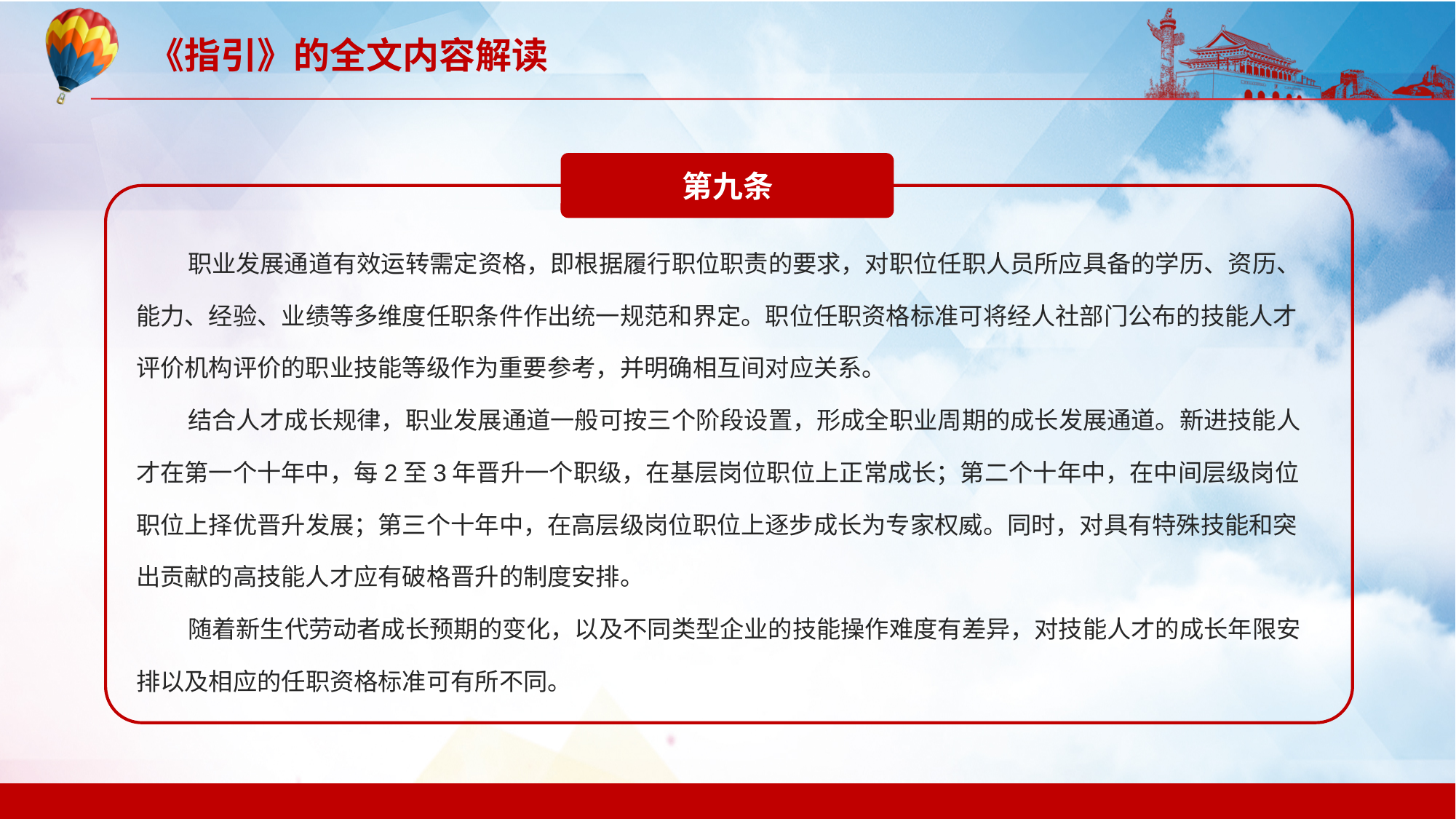

第九条

职业发展通道有效运转需定资格，即根据履行职位职责的要求，对职位任职人员所应具备的学历、资历、能力、经验、业绩等多维度任职条件作出统一规范和界定。职位任职资格标准可将经人社部门公布的技能人才评价机构评价的职业技能等级作为重要参考，并明确相互间对应关系。
结合人才成长规律，职业发展通道一般可按三个阶段设置，形成全职业周期的成长发展通道。新进技能人才在第一个十年中，每2至3年晋升一个职级，在基层岗位职位上正常成长；第二个十年中，在中间层级岗位职位上择优晋升发展；第三个十年中，在高层级岗位职位上逐步成长为专家权威。同时，对具有特殊技能和突出贡献的高技能人才应有破格晋升的制度安排。
随着新生代劳动者成长预期的变化，以及不同类型企业的技能操作难度有差异，对技能人才的成长年限安排以及相应的任职资格标准可有所不同。